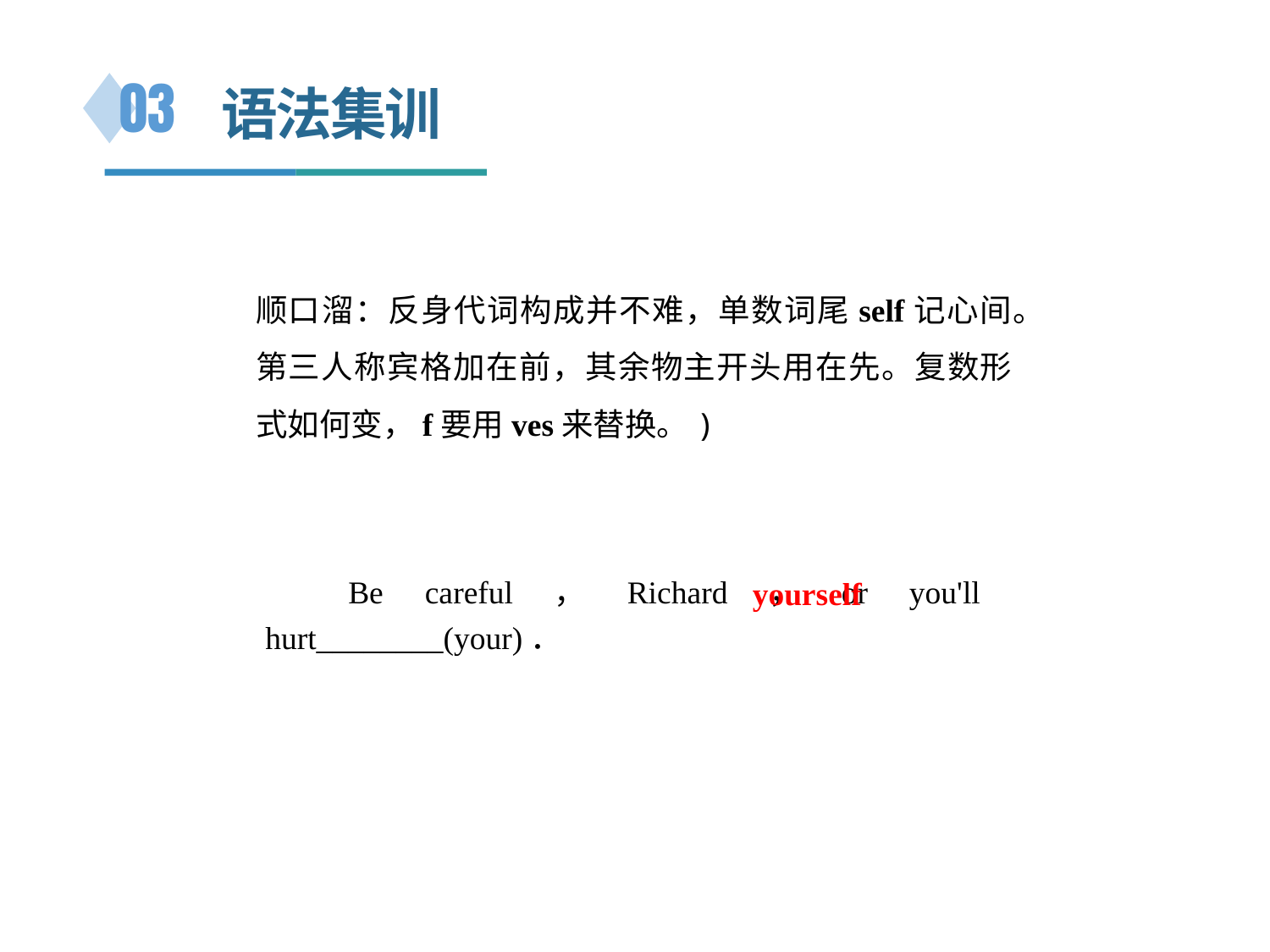

语法集训
03

顺口溜：反身代词构成并不难，单数词尾­self记心间。第三人称宾格加在前，其余物主开头用在先。复数形式如何变，­f要用­ves来替换。)
  Be careful，Richard，or you'll hurt________(your)．
yourself